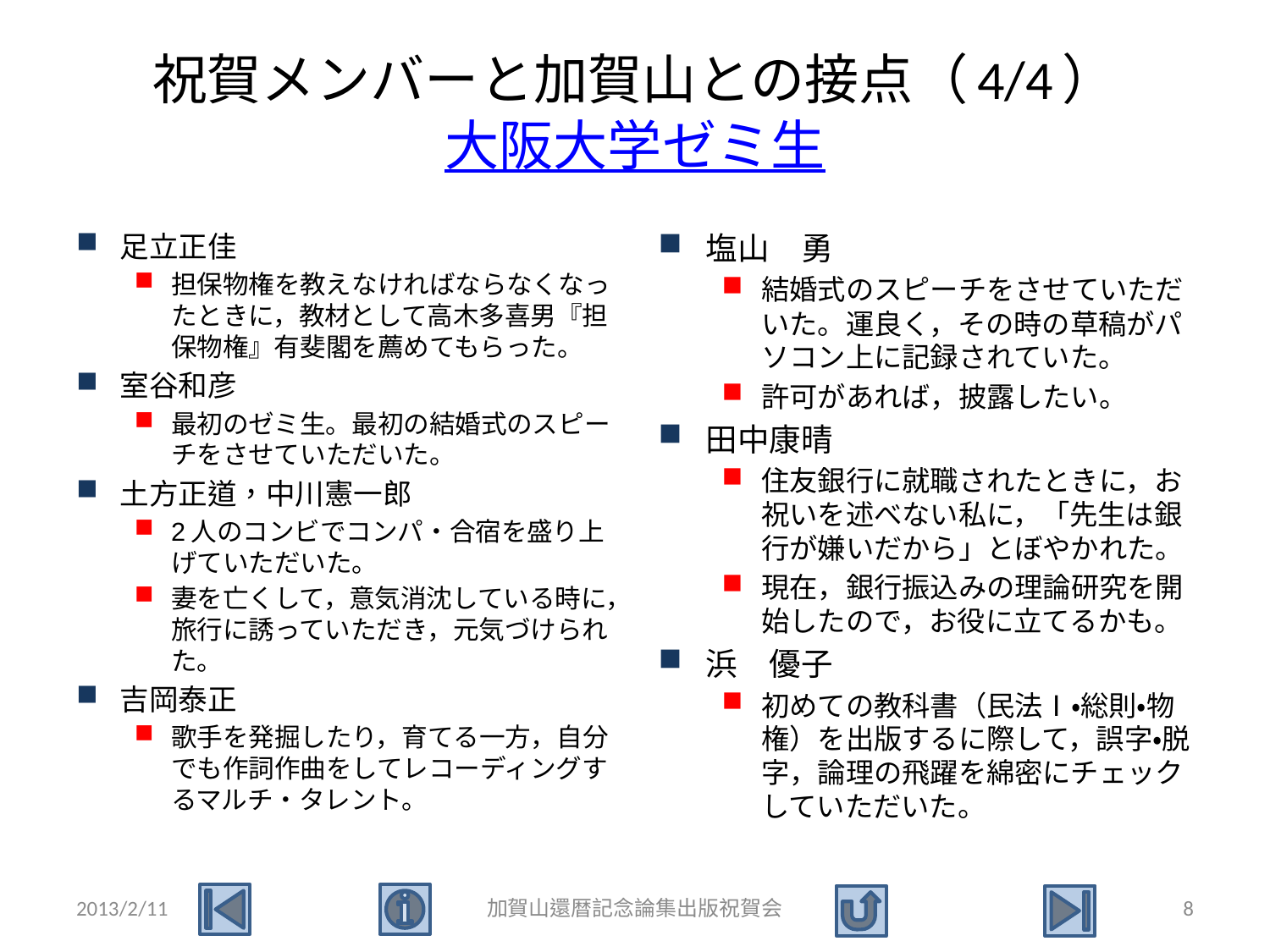

# 祝賀メンバーと加賀山との接点（4/4） 大阪大学ゼミ生
足立正佳
担保物権を教えなければならなくなったときに，教材として高木多喜男『担保物権』有斐閣を薦めてもらった。
室谷和彦
最初のゼミ生。最初の結婚式のスピーチをさせていただいた。
土方正道，中川憲一郎
2人のコンビでコンパ・合宿を盛り上げていただいた。
妻を亡くして，意気消沈している時に，旅行に誘っていただき，元気づけられた。
吉岡泰正
歌手を発掘したり，育てる一方，自分でも作詞作曲をしてレコーディングするマルチ・タレント。

塩山　勇
結婚式のスピーチをさせていただいた。運良く，その時の草稿がパソコン上に記録されていた。
許可があれば，披露したい。
田中康晴
住友銀行に就職されたときに，お祝いを述べない私に，「先生は銀行が嫌いだから」とぼやかれた。
現在，銀行振込みの理論研究を開始したので，お役に立てるかも。
浜　優子
初めての教科書（民法Ⅰ・総則・物権）を出版するに際して，誤字・脱字，論理の飛躍を綿密にチェックしていただいた。
2013/2/11
加賀山還暦記念論集出版祝賀会
8